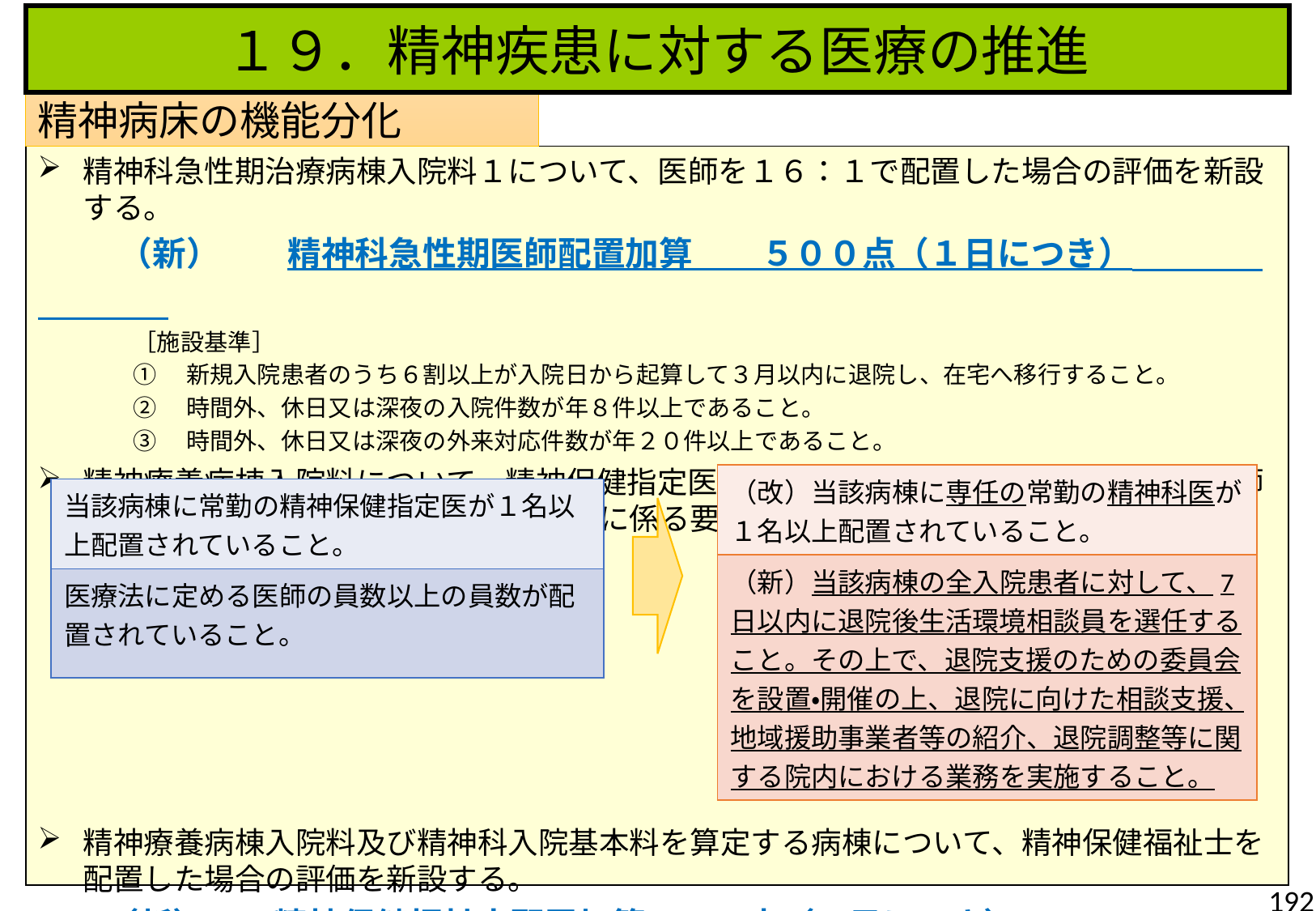

１９．精神疾患に対する医療の推進
精神病床の機能分化
精神科急性期治療病棟入院料１について、医師を１６：１で配置した場合の評価を新設する。
　　（新）　　精神科急性期医師配置加算　　５００点（１日につき）
［施設基準］
①　新規入院患者のうち６割以上が入院日から起算して３月以内に退院し、在宅へ移行すること。
②　時間外、休日又は深夜の入院件数が年８件以上であること。
③　時間外、休日又は深夜の外来対応件数が年２０件以上であること。

精神療養病棟入院料について、精神保健指定医配置の要件および、医療法に定める医師の員数配置の要件を見直し、退院支援に係る要件を追加する。

精神療養病棟入院料及び精神科入院基本料を算定する病棟について、精神保健福祉士を配置した場合の評価を新設する。
　　（新）　　精神保健福祉士配置加算　３０点（１日につき）
| （改）当該病棟に専任の常勤の精神科医が１名以上配置されていること。 |
| --- |
| （新）当該病棟の全入院患者に対して、7日以内に退院後生活環境相談員を選任すること。その上で、退院支援のための委員会を設置・開催の上、退院に向けた相談支援、地域援助事業者等の紹介、退院調整等に関する院内における業務を実施すること。 |
| 当該病棟に常勤の精神保健指定医が１名以上配置されていること。 |
| --- |
| 医療法に定める医師の員数以上の員数が配置されていること。 |

192